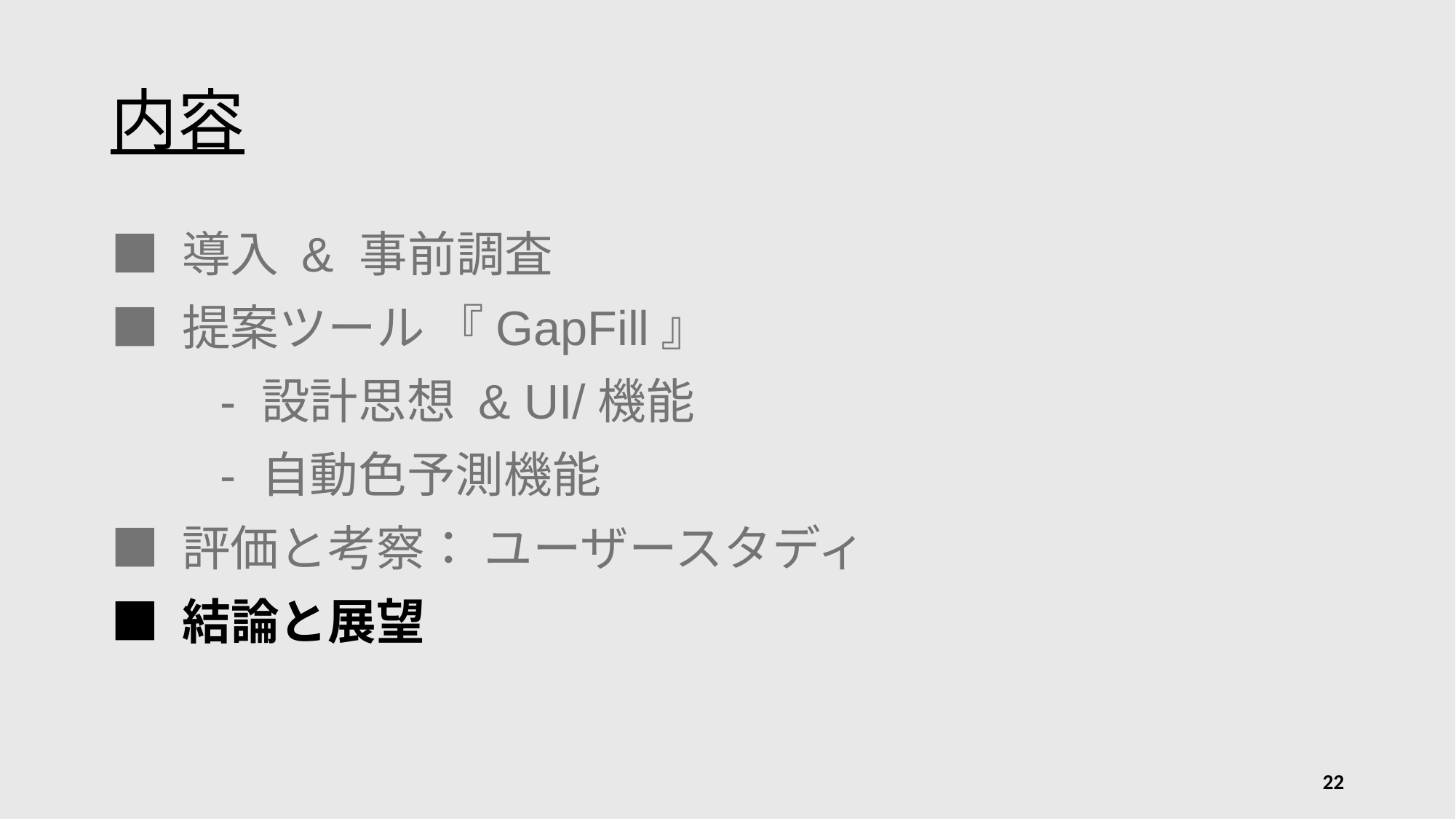

# 内容
■ 導入 & 事前調査
■ 提案ツール 『GapFill』
	- 設計思想 & UI/機能
	- 自動色予測機能
■ 評価と考察： ユーザースタディ
■ 結論と展望
22